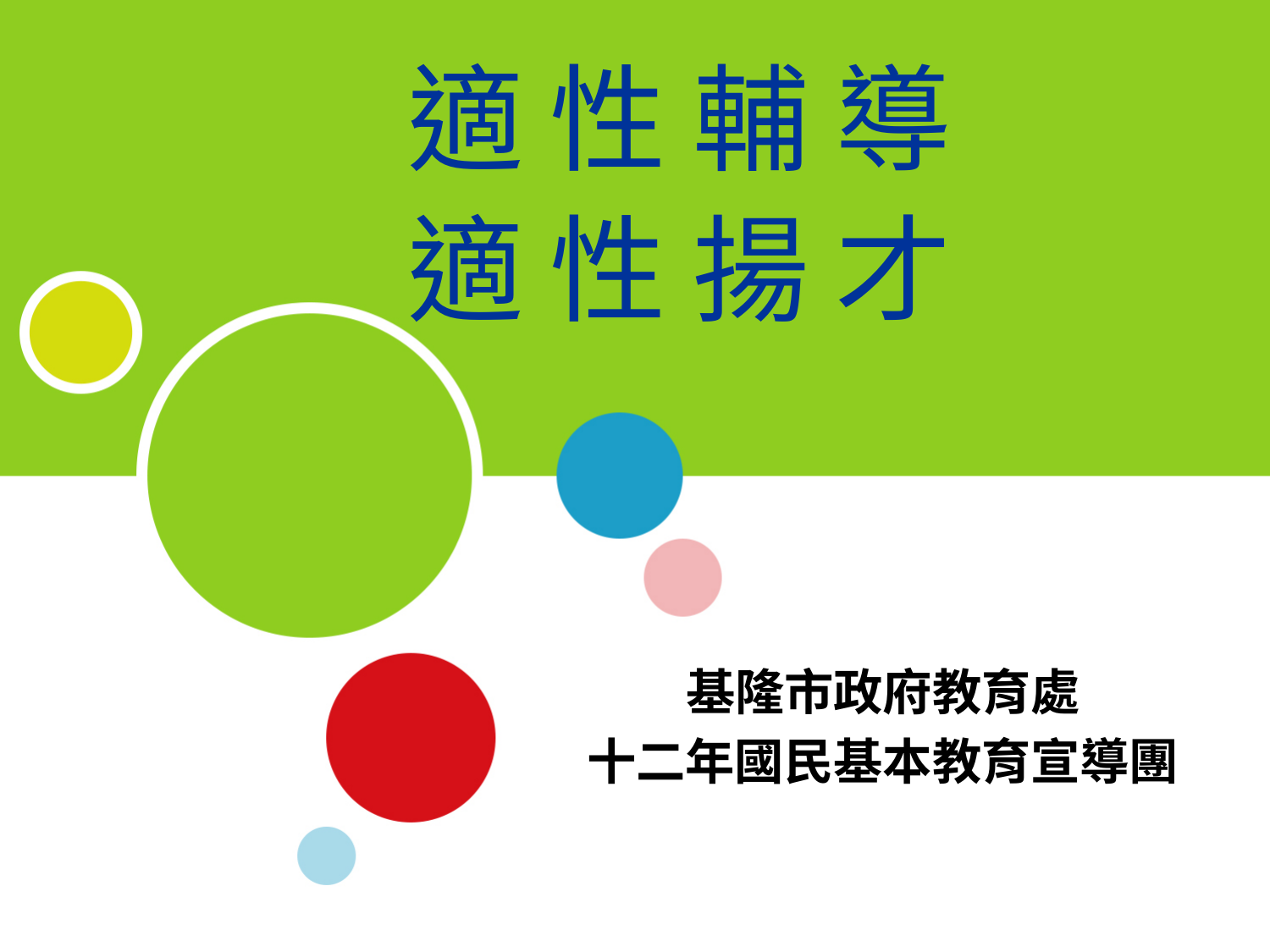

適 性 輔 導
適 性 揚 才
基隆市政府教育處
十二年國民基本教育宣導團